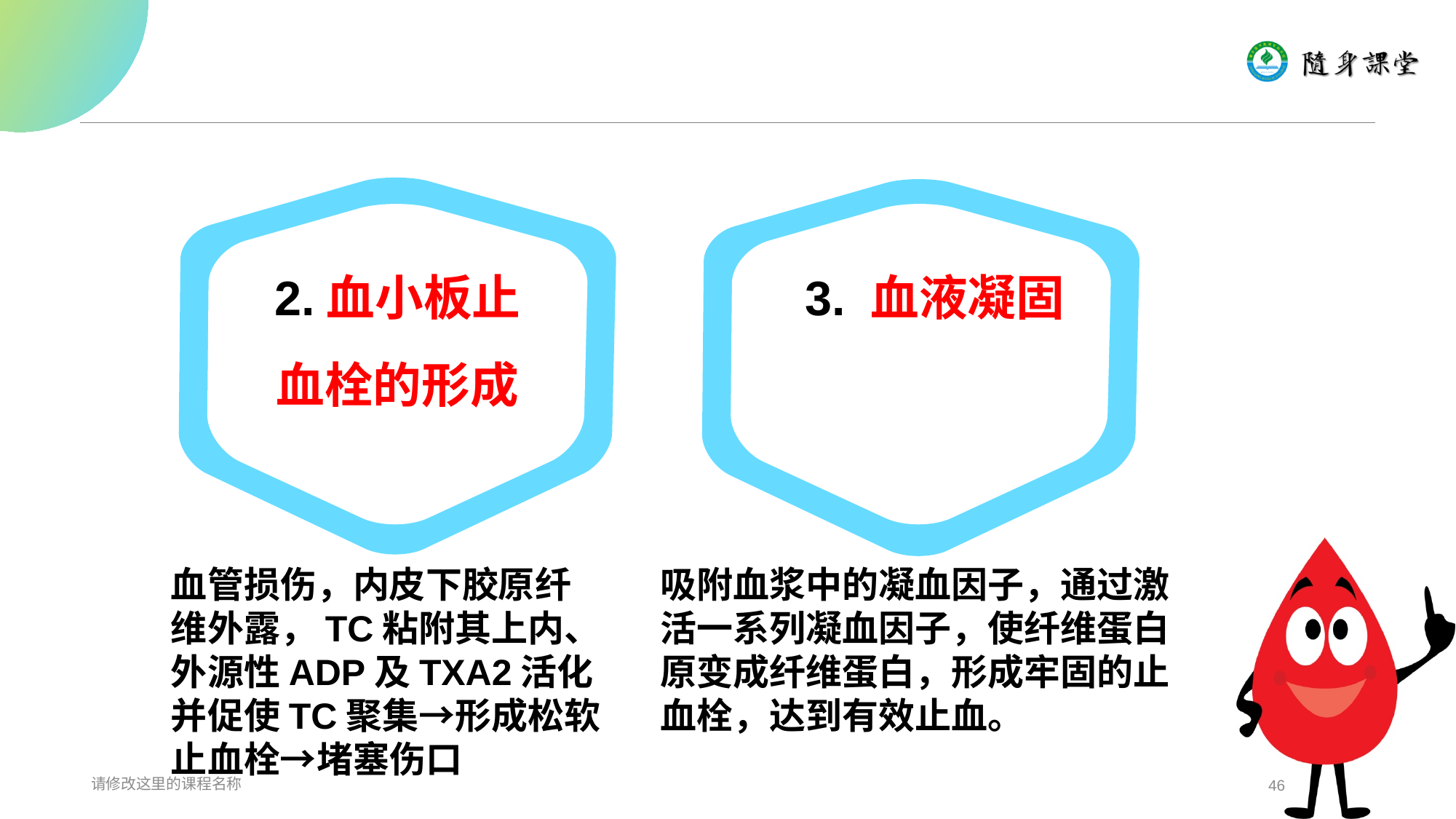

#

2.血小板止血栓的形成

3. 血液凝固
血管损伤，内皮下胶原纤维外露，TC粘附其上内、外源性ADP及TXA2活化并促使TC聚集→形成松软止血栓→堵塞伤口
吸附血浆中的凝血因子，通过激活一系列凝血因子，使纤维蛋白原变成纤维蛋白，形成牢固的止血栓，达到有效止血。
请修改这里的课程名称
46